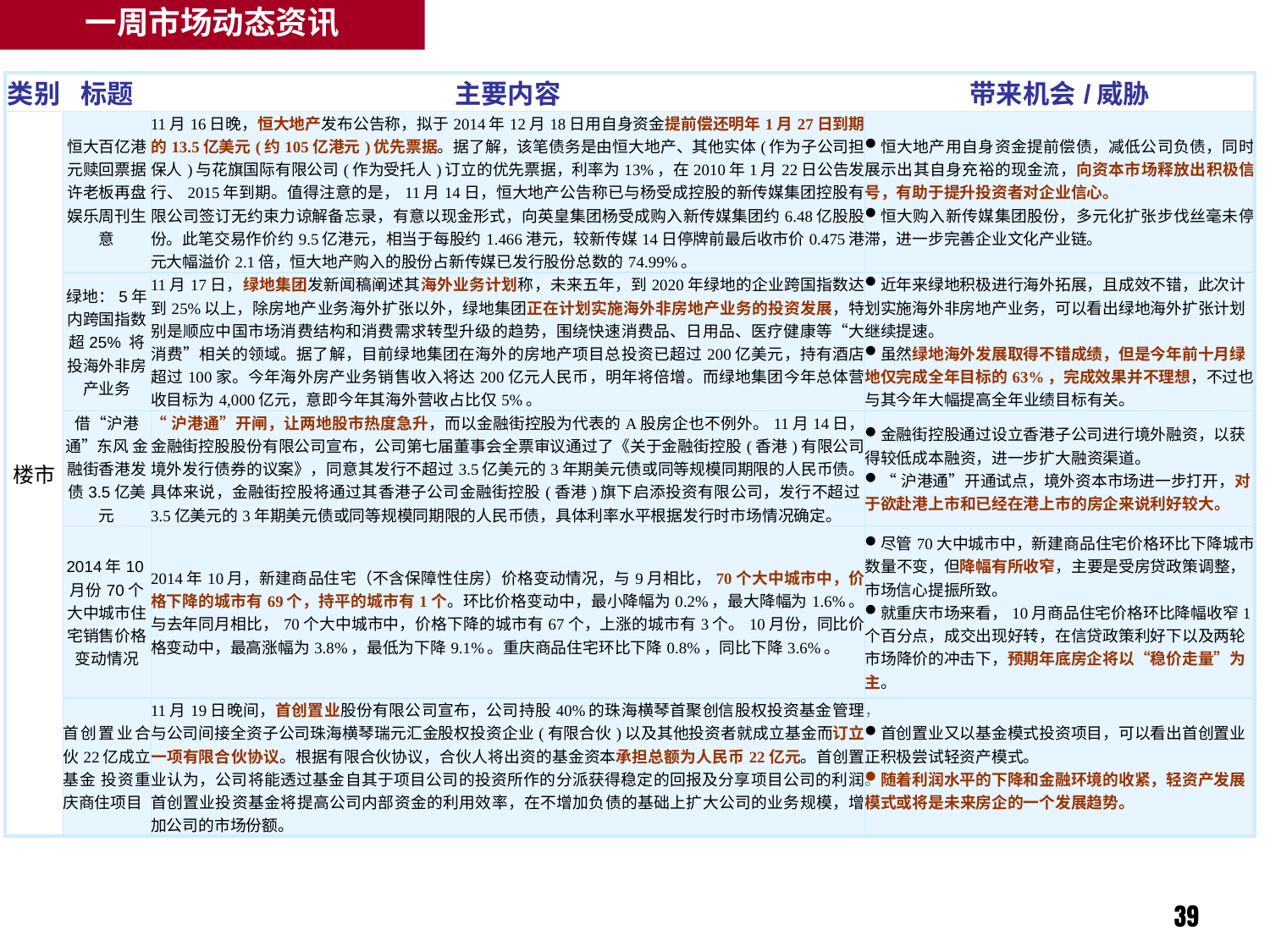

一周市场动态资讯
| 类别 | 标题 | 主要内容 | 带来机会/威胁 |
| --- | --- | --- | --- |
| 楼市 | 恒大百亿港元赎回票据 许老板再盘娱乐周刊生意 | 11月16日晚，恒大地产发布公告称，拟于2014年12月18日用自身资金提前偿还明年1月27日到期的13.5亿美元(约105亿港元)优先票据。据了解，该笔债务是由恒大地产、其他实体(作为子公司担保人)与花旗国际有限公司(作为受托人)订立的优先票据，利率为13%，在2010年1月22日公告发行、2015年到期。值得注意的是，11月14日，恒大地产公告称已与杨受成控股的新传媒集团控股有限公司签订无约束力谅解备忘录，有意以现金形式，向英皇集团杨受成购入新传媒集团约6.48亿股股份。此笔交易作价约9.5亿港元，相当于每股约1.466港元，较新传媒14日停牌前最后收市价0.475港元大幅溢价2.1倍，恒大地产购入的股份占新传媒已发行股份总数的74.99%。 | 恒大地产用自身资金提前偿债，减低公司负债，同时展示出其自身充裕的现金流，向资本市场释放出积极信号，有助于提升投资者对企业信心。 恒大购入新传媒集团股份，多元化扩张步伐丝毫未停滞，进一步完善企业文化产业链。 |
|  | 绿地：5年内跨国指数超25% 将投海外非房产业务 | 11月17日，绿地集团发新闻稿阐述其海外业务计划称，未来五年，到2020年绿地的企业跨国指数达到25%以上，除房地产业务海外扩张以外，绿地集团正在计划实施海外非房地产业务的投资发展，特别是顺应中国市场消费结构和消费需求转型升级的趋势，围绕快速消费品、日用品、医疗健康等“大消费”相关的领域。据了解，目前绿地集团在海外的房地产项目总投资已超过200亿美元，持有酒店超过100家。今年海外房产业务销售收入将达200亿元人民币，明年将倍增。而绿地集团今年总体营收目标为4,000亿元，意即今年其海外营收占比仅5%。 | 近年来绿地积极进行海外拓展，且成效不错，此次计划实施海外非房地产业务，可以看出绿地海外扩张计划继续提速。 虽然绿地海外发展取得不错成绩，但是今年前十月绿地仅完成全年目标的63%，完成效果并不理想，不过也与其今年大幅提高全年业绩目标有关。 |
|  | 借“沪港通”东风 金融街香港发债3.5亿美元 | “沪港通”开闸，让两地股市热度急升，而以金融街控股为代表的A股房企也不例外。11月14日，金融街控股股份有限公司宣布，公司第七届董事会全票审议通过了《关于金融街控股(香港)有限公司境外发行债券的议案》，同意其发行不超过3.5亿美元的3年期美元债或同等规模同期限的人民币债。具体来说，金融街控股将通过其香港子公司金融街控股(香港)旗下启添投资有限公司，发行不超过3.5亿美元的3年期美元债或同等规模同期限的人民币债，具体利率水平根据发行时市场情况确定。 | 金融街控股通过设立香港子公司进行境外融资，以获得较低成本融资，进一步扩大融资渠道。 “沪港通”开通试点，境外资本市场进一步打开，对于欲赴港上市和已经在港上市的房企来说利好较大。 |
|  | 2014年10月份70个大中城市住宅销售价格变动情况 | 2014年10月，新建商品住宅（不含保障性住房）价格变动情况，与9月相比，70个大中城市中，价格下降的城市有69个，持平的城市有1个。环比价格变动中，最小降幅为0.2%，最大降幅为1.6%。与去年同月相比，70个大中城市中，价格下降的城市有67个，上涨的城市有3个。10月份，同比价格变动中，最高涨幅为3.8%，最低为下降9.1%。重庆商品住宅环比下降0.8%，同比下降3.6%。 | 尽管70大中城市中，新建商品住宅价格环比下降城市数量不变，但降幅有所收窄，主要是受房贷政策调整，市场信心提振所致。 就重庆市场来看，10月商品住宅价格环比降幅收窄1个百分点，成交出现好转，在信贷政策利好下以及两轮市场降价的冲击下，预期年底房企将以“稳价走量”为主。 |
|  | 首创置业合伙22亿成立基金 投资重庆商住项目 | 11月19日晚间，首创置业股份有限公司宣布，公司持股40%的珠海横琴首聚创信股权投资基金管理，与公司间接全资子公司珠海横琴瑞元汇金股权投资企业(有限合伙)以及其他投资者就成立基金而订立一项有限合伙协议。根据有限合伙协议，合伙人将出资的基金资本承担总额为人民币22亿元。首创置业认为，公司将能透过基金自其于项目公司的投资所作的分派获得稳定的回报及分享项目公司的利润。首创置业投资基金将提高公司内部资金的利用效率，在不增加负债的基础上扩大公司的业务规模，增加公司的市场份额。 | 首创置业又以基金模式投资项目，可以看出首创置业正积极尝试轻资产模式。 随着利润水平的下降和金融环境的收紧，轻资产发展模式或将是未来房企的一个发展趋势。 |
39